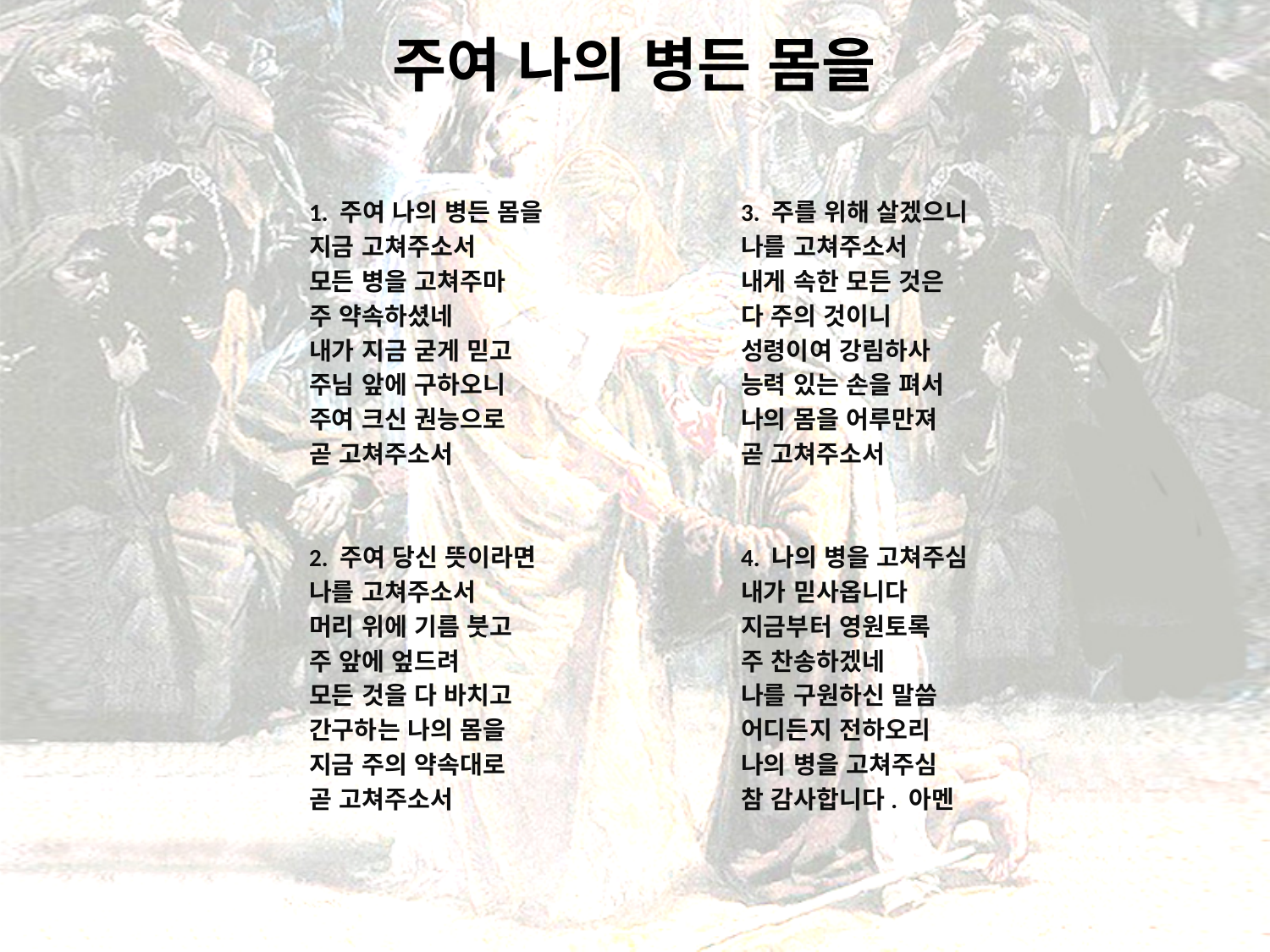

# 주여 나의 병든 몸을
1. 주여 나의 병든 몸을
지금 고쳐주소서
모든 병을 고쳐주마
주 약속하셨네
내가 지금 굳게 믿고
주님 앞에 구하오니
주여 크신 권능으로
곧 고쳐주소서

2. 주여 당신 뜻이라면
나를 고쳐주소서
머리 위에 기름 붓고
주 앞에 엎드려
모든 것을 다 바치고
간구하는 나의 몸을
지금 주의 약속대로
곧 고쳐주소서

3. 주를 위해 살겠으니
나를 고쳐주소서
내게 속한 모든 것은
다 주의 것이니
성령이여 강림하사
능력 있는 손을 펴서
나의 몸을 어루만져
곧 고쳐주소서

4. 나의 병을 고쳐주심
내가 믿사옵니다
지금부터 영원토록
주 찬송하겠네
나를 구원하신 말씀
어디든지 전하오리
나의 병을 고쳐주심
참 감사합니다. 아멘